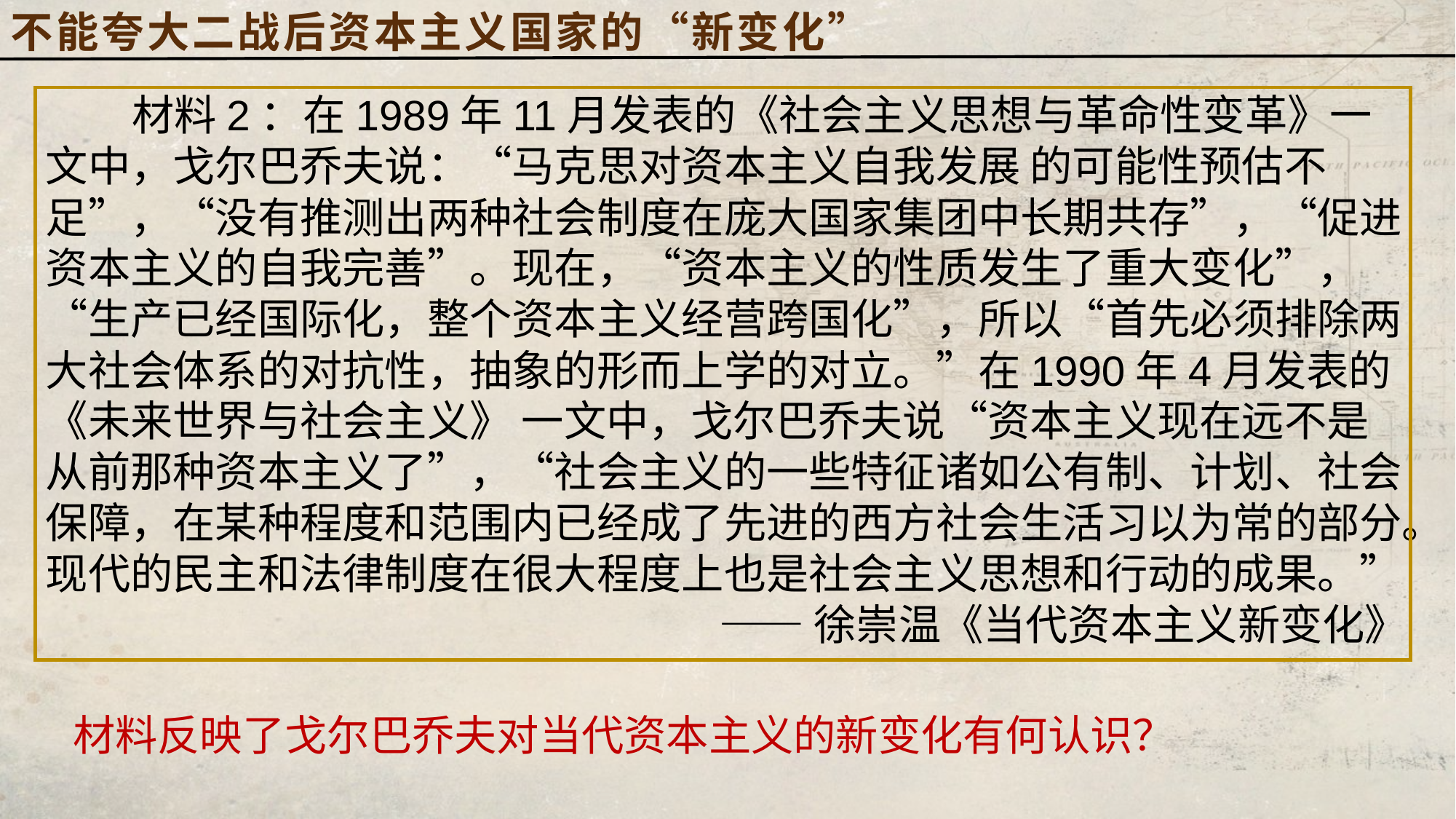

不能夸大二战后资本主义国家的“新变化”
        材料2：在1989年11月发表的《社会主义思想与革命性变革》一文中，戈尔巴乔夫说：“马克思对资本主义自我发展 的可能性预估不足”，“没有推测出两种社会制度在庞大国家集团中长期共存”，“促进资本主义的自我完善”。现在，“资本主义的性质发生了重大变化”，“生产已经国际化，整个资本主义经营跨国化”，所以“首先必须排除两大社会体系的对抗性，抽象的形而上学的对立。”在1990年4月发表的《未来世界与社会主义》 一文中，戈尔巴乔夫说“资本主义现在远不是 从前那种资本主义了”，“社会主义的一些特征诸如公有制、计划、社会保障，在某种程度和范围内已经成了先进的西方社会生活习以为常的部分。现代的民主和法律制度在很大程度上也是社会主义思想和行动的成果。”
——徐崇温《当代资本主义新变化》

材料反映了戈尔巴乔夫对当代资本主义的新变化有何认识？